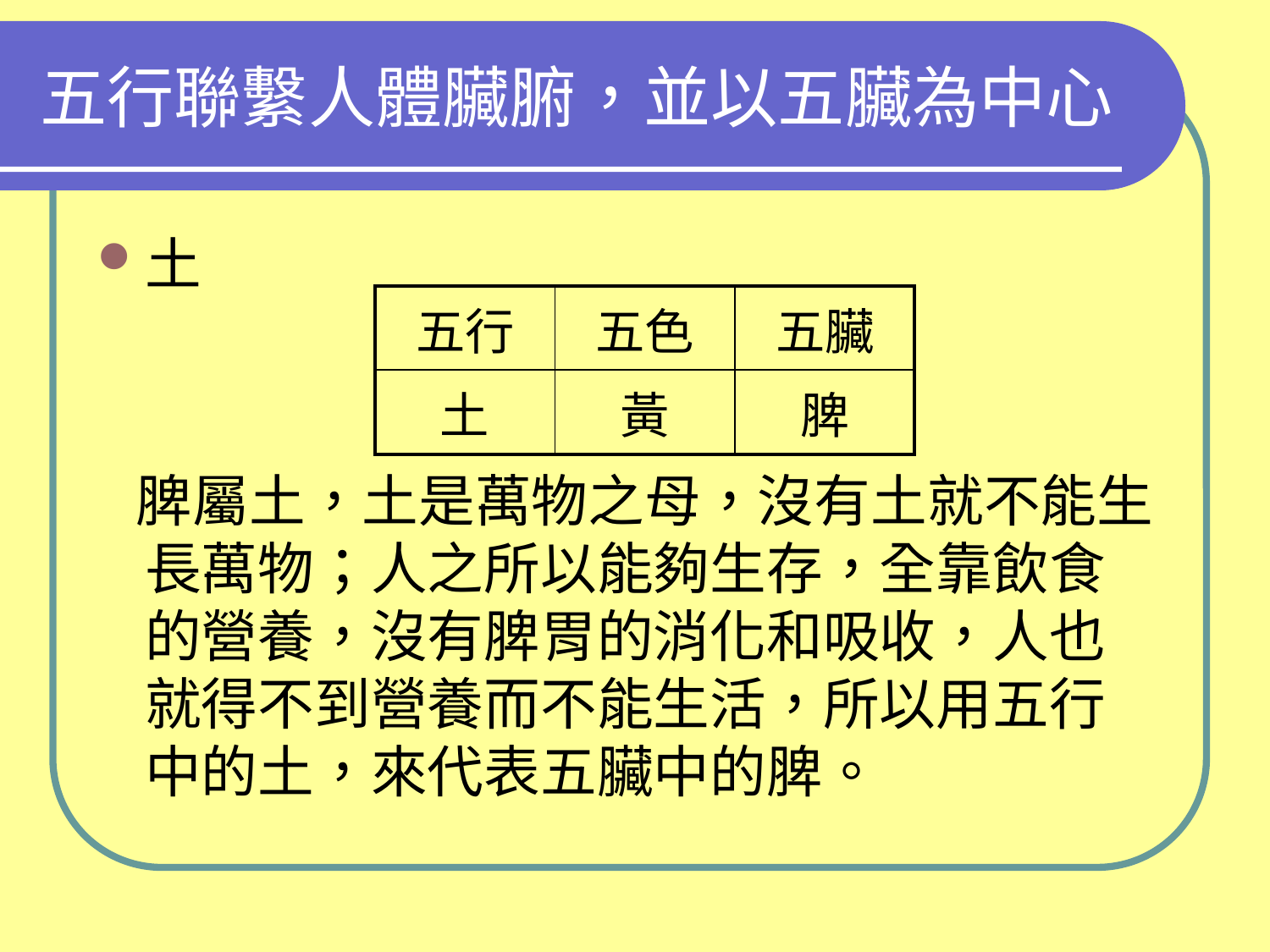

# 五行聯繫人體臟腑，並以五臟為中心
土

  脾屬土，土是萬物之母，沒有土就不能生長萬物；人之所以能夠生存，全靠飲食的營養，沒有脾胃的消化和吸收，人也就得不到營養而不能生活，所以用五行中的土，來代表五臟中的脾。
| 五行 | 五色 | 五臟 |
| --- | --- | --- |
| 土 | 黃 | 脾 |